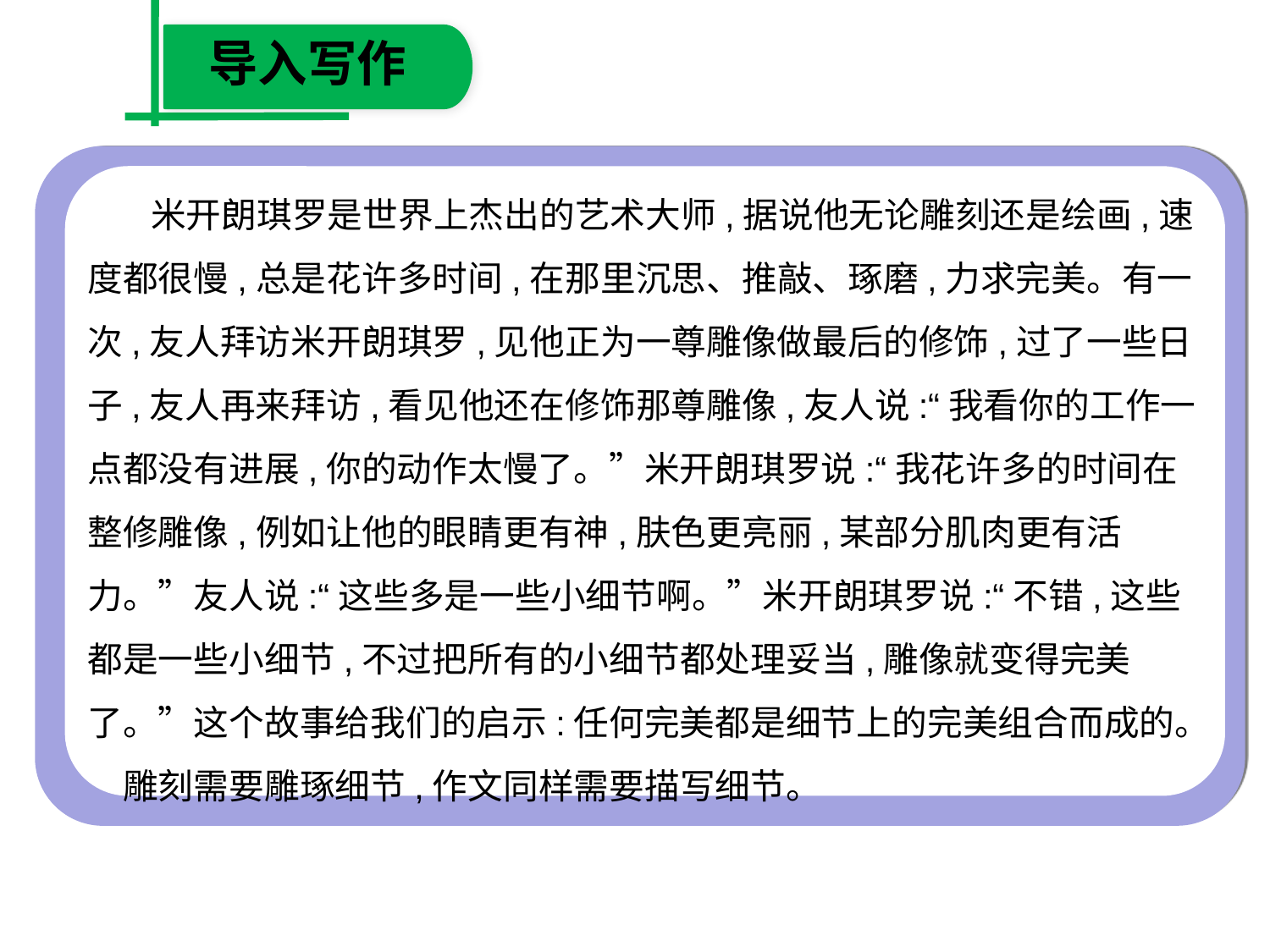

导入写作

       米开朗琪罗是世界上杰出的艺术大师,据说他无论雕刻还是绘画,速度都很慢,总是花许多时间,在那里沉思、推敲、琢磨,力求完美。有一次,友人拜访米开朗琪罗,见他正为一尊雕像做最后的修饰,过了一些日子,友人再来拜访,看见他还在修饰那尊雕像,友人说:“我看你的工作一点都没有进展,你的动作太慢了。”米开朗琪罗说:“我花许多的时间在整修雕像,例如让他的眼睛更有神,肤色更亮丽,某部分肌肉更有活力。”友人说:“这些多是一些小细节啊。”米开朗琪罗说:“不错,这些都是一些小细节,不过把所有的小细节都处理妥当,雕像就变得完美了。”这个故事给我们的启示:任何完美都是细节上的完美组合而成的。
　雕刻需要雕琢细节,作文同样需要描写细节。